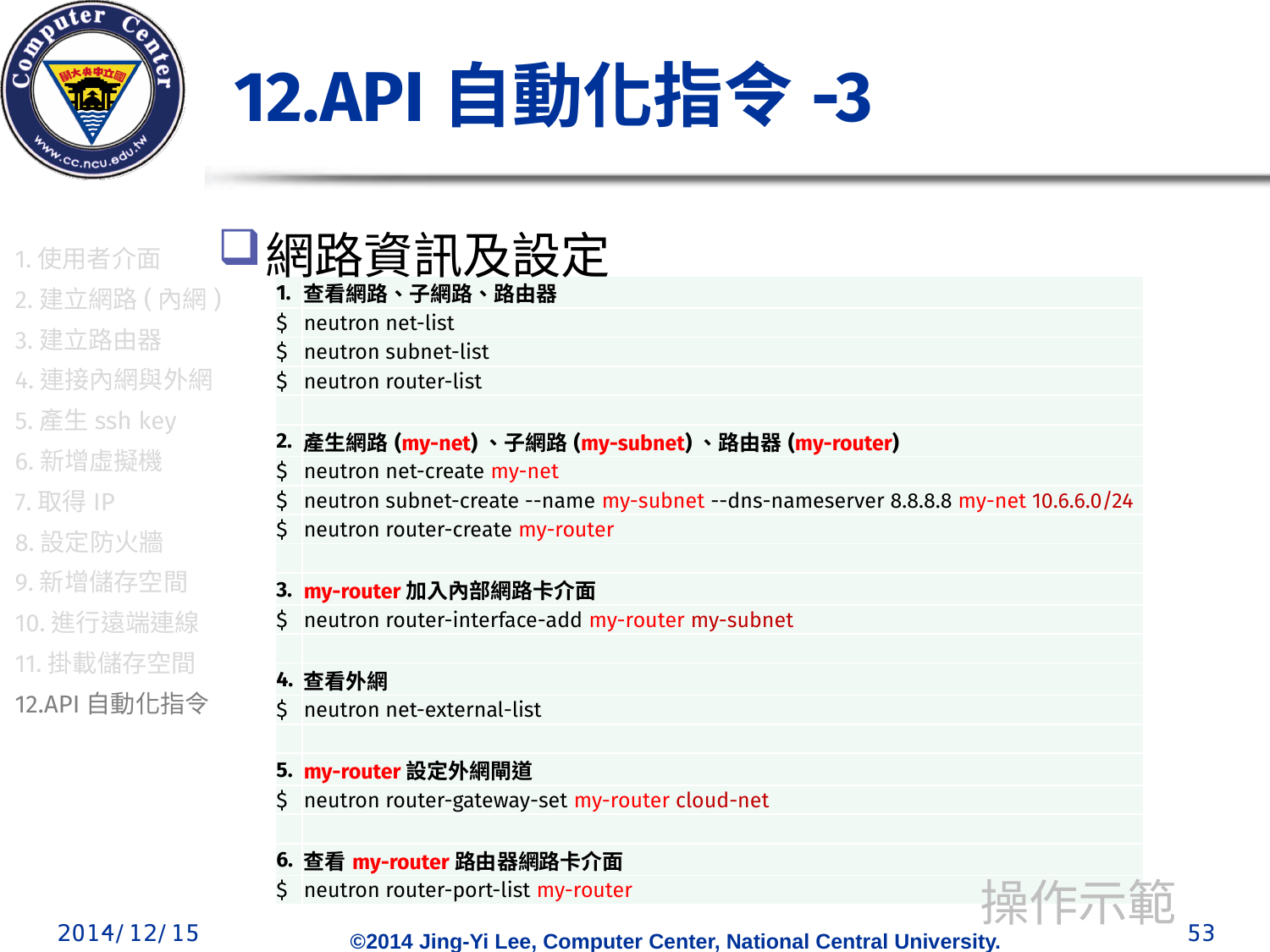

# 12.API自動化指令-3
網路資訊及設定

						操作示範

1.使用者介面
2.建立網路(內網)
3.建立路由器
4.連接內網與外網
5.產生ssh key
6.新增虛擬機
7.取得IP
8.設定防火牆
9.新增儲存空間
10.進行遠端連線
11.掛載儲存空間
12.API自動化指令
| 1. | 查看網路、子網路、路由器 |
| --- | --- |
| $ | neutron net-list |
| $ | neutron subnet-list |
| $ | neutron router-list |
|  |  |
| 2. | 產生網路(my-net)、子網路(my-subnet)、路由器(my-router) |
| $ | neutron net-create my-net |
| $ | neutron subnet-create --name my-subnet --dns-nameserver 8.8.8.8 my-net 10.6.6.0/24 |
| $ | neutron router-create my-router |
|  |  |
| 3. | my-router加入內部網路卡介面 |
| $ | neutron router-interface-add my-router my-subnet |
|  |  |
| 4. | 查看外網 |
| $ | neutron net-external-list |
|  |  |
| 5. | my-router設定外網閘道 |
| $ | neutron router-gateway-set my-router cloud-net |
|  |  |
| 6. | 查看my-router路由器網路卡介面 |
| $ | neutron router-port-list my-router |
2014/12/15
53